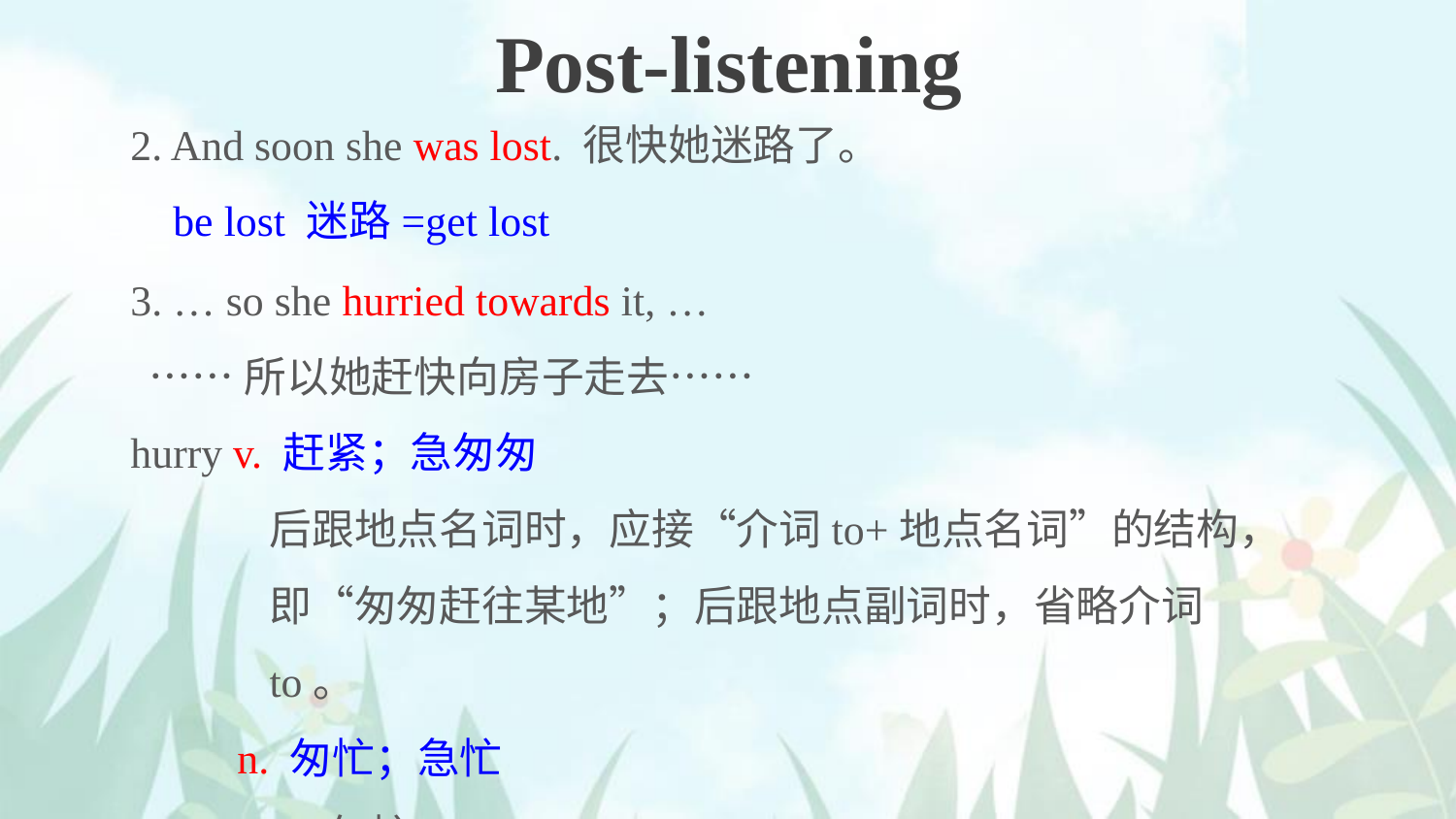

Post-listening
2. And soon she was lost. 很快她迷路了。
    be lost 迷路=get lost
3. … so she hurried towards it, …
  ……所以她赶快向房子走去……
hurry v. 赶紧；急匆匆
后跟地点名词时，应接“介词to+地点名词”的结构，即“匆匆赶往某地”；后跟地点副词时，省略介词to。
          n. 匆忙；急忙
in a hurry  匆忙